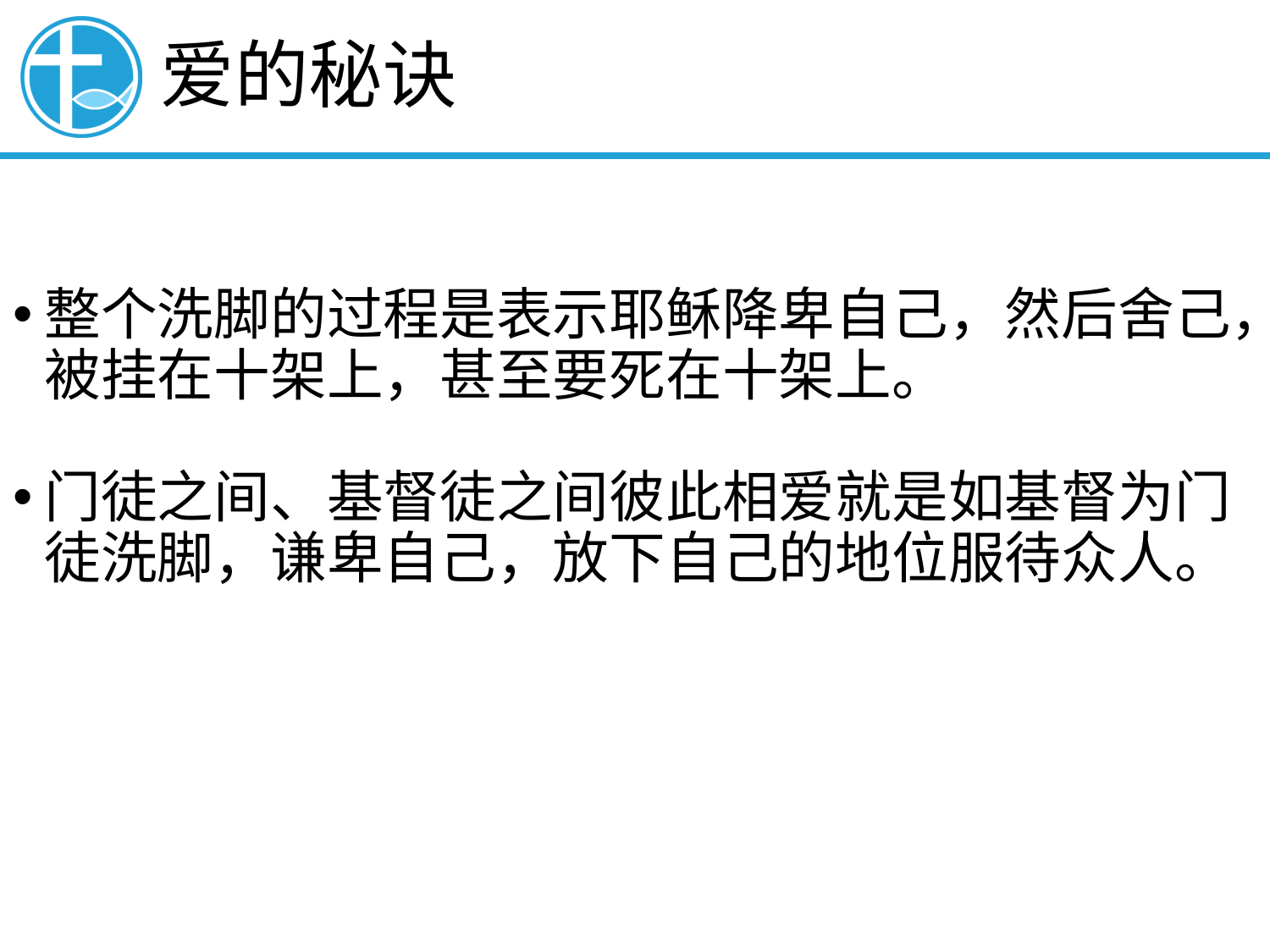

# 爱的秘诀
整个洗脚的过程是表示耶稣降卑自己，然后舍己，被挂在十架上，甚至要死在十架上。

门徒之间、基督徒之间彼此相爱就是如基督为门徒洗脚，谦卑自己，放下自己的地位服待众人。